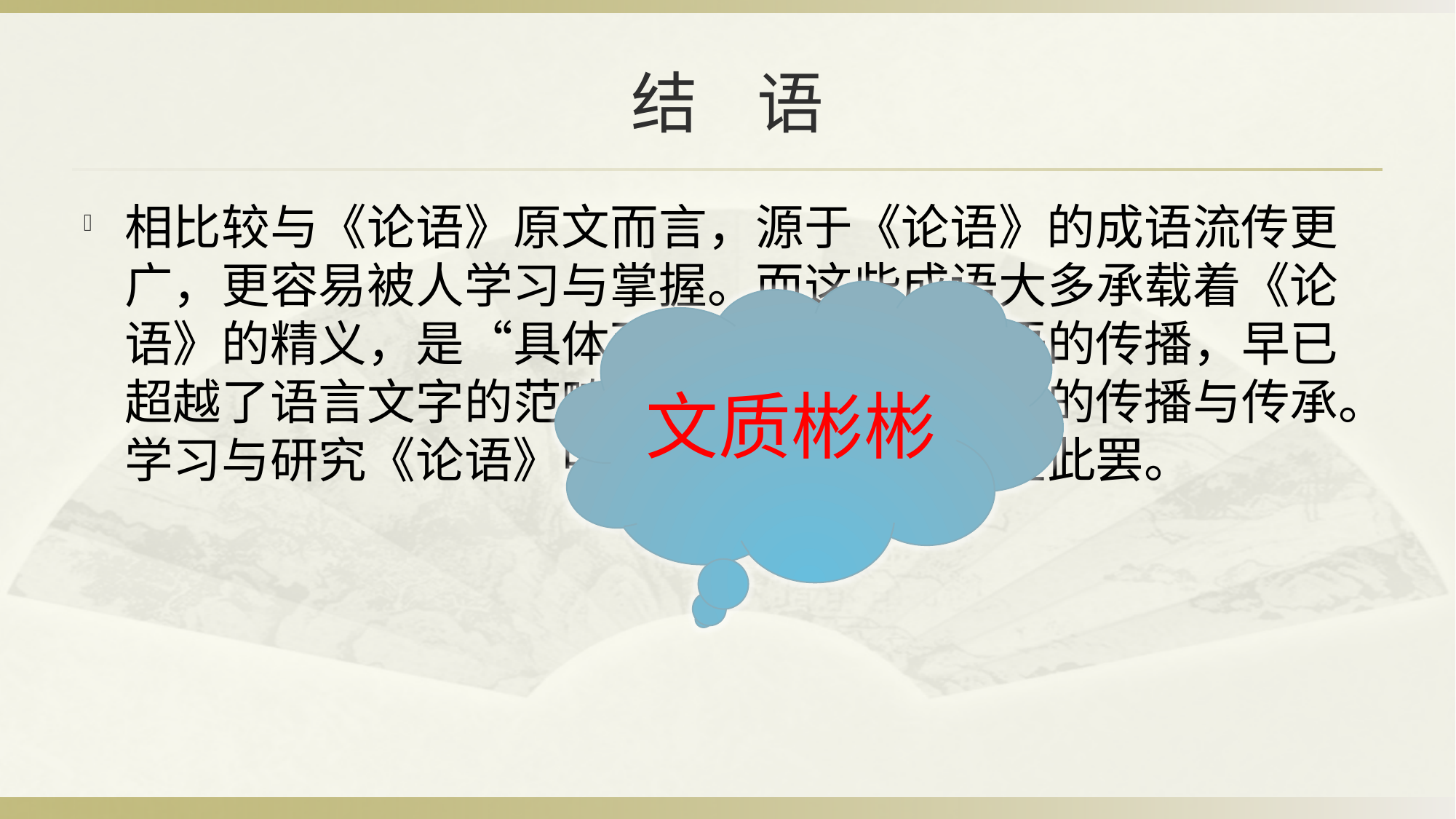

# 结    语
相比较与《论语》原文而言，源于《论语》的成语流传更广，更容易被人学习与掌握。而这些成语大多承载着《论语》的精义，是“具体而微”者。这些成语的传播，早已超越了语言文字的范畴，而成为对儒家文化的传播与传承。学习与研究《论语》中的成语，其意义就在此罢。

文质彬彬